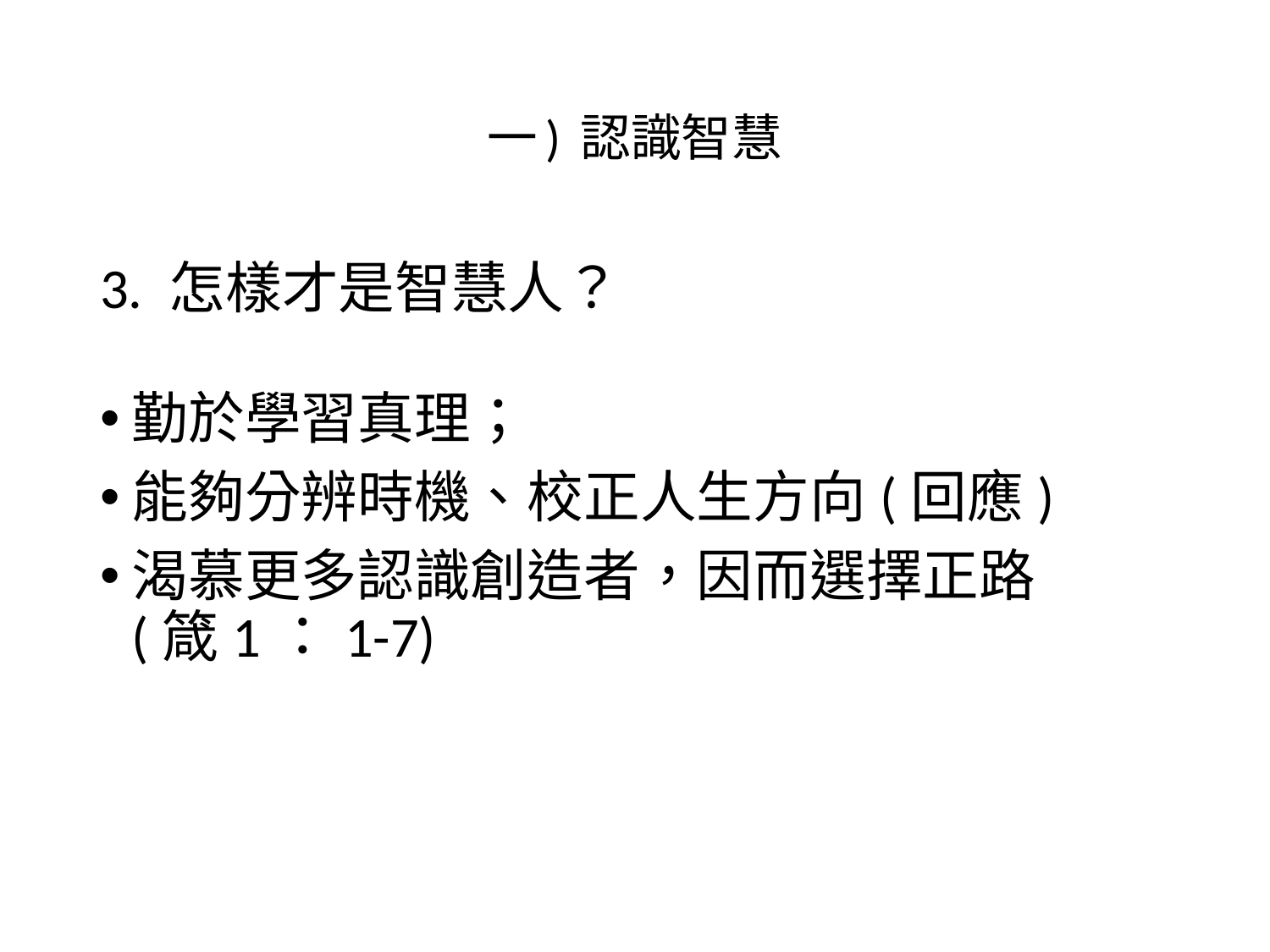

# 一) 認識智慧
3. 怎樣才是智慧人？

勤於學習真理；
能夠分辨時機、校正人生方向(回應)
渴慕更多認識創造者，因而選擇正路     (箴1：1-7)